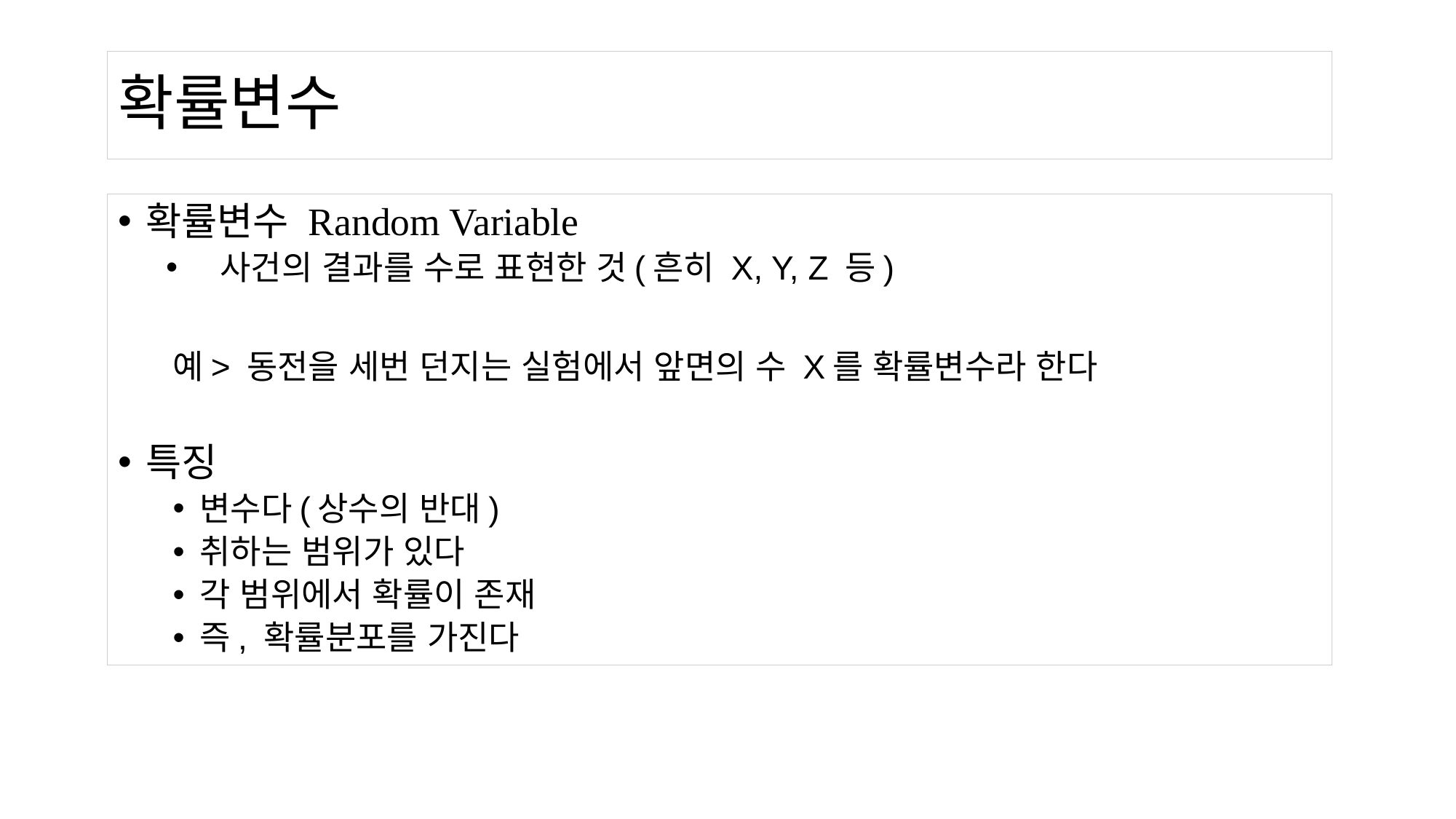

# 확률변수
확률변수 Random Variable
사건의 결과를 수로 표현한 것(흔히 X, Y, Z 등)

예> 동전을 세번 던지는 실험에서 앞면의 수 X를 확률변수라 한다

특징
변수다(상수의 반대)
취하는 범위가 있다
각 범위에서 확률이 존재
즉, 확률분포를 가진다